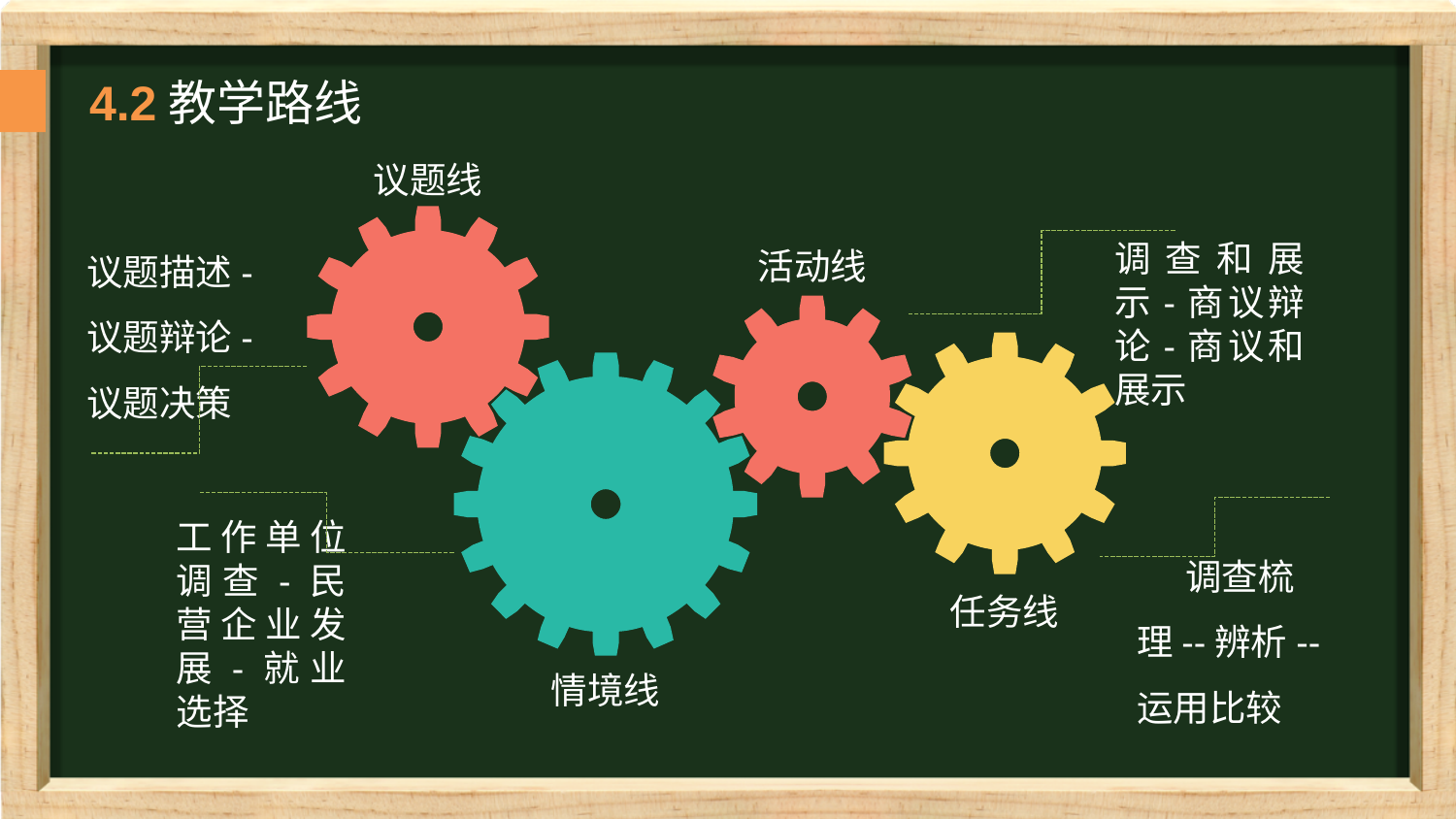

4.2教学路线
议题线

议题描述-议题辩论-议题决策
活动线
调查和展示-商议辩论-商议和展示

工作单位调查-民营企业发展-就业选择
调查梳理--辨析--运用比较
任务线
情境线